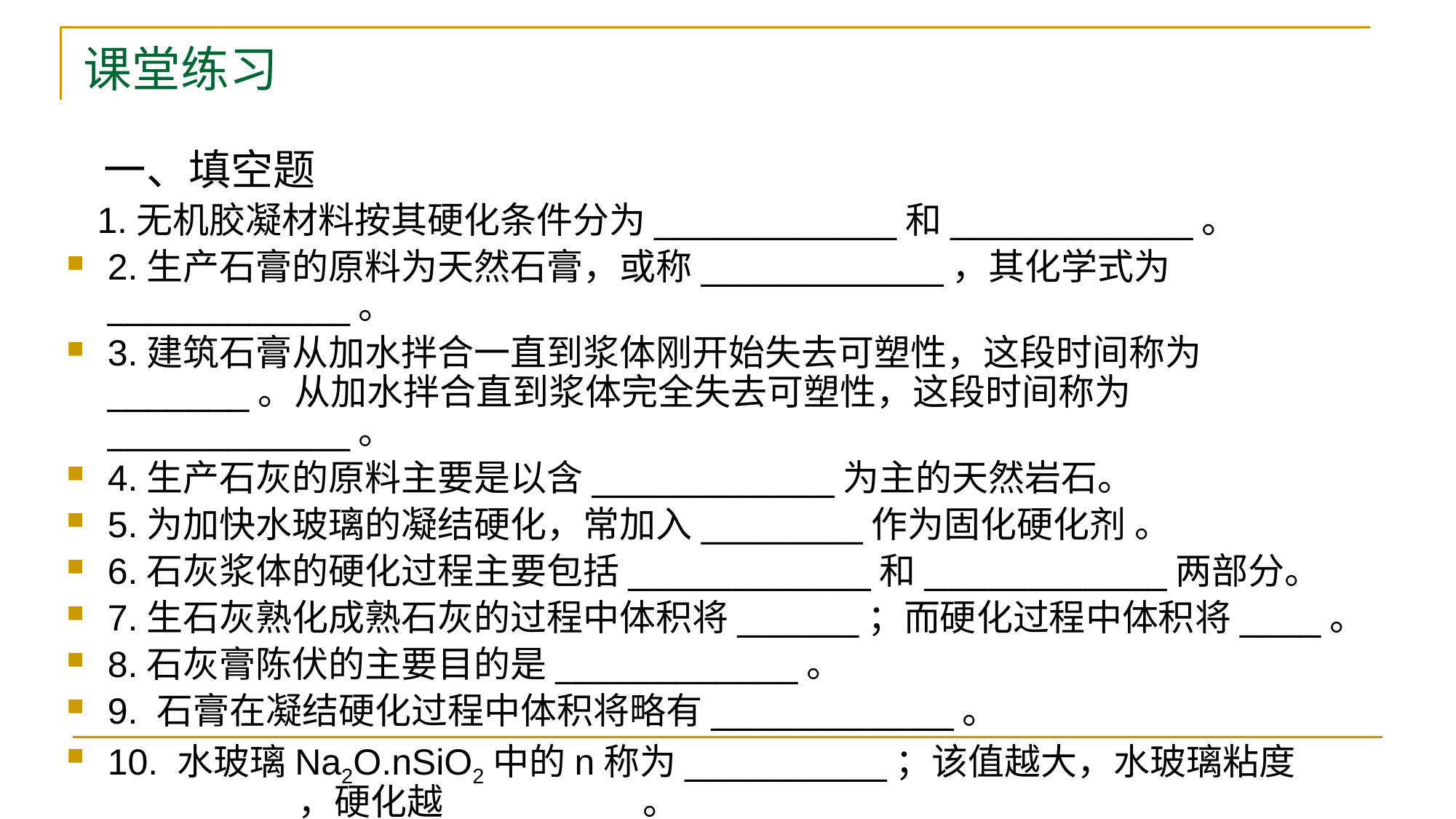

# 课堂练习
   一、填空题
   1.无机胶凝材料按其硬化条件分为____________和____________。
2.生产石膏的原料为天然石膏，或称____________，其化学式为____________。
3.建筑石膏从加水拌合一直到浆体刚开始失去可塑性，这段时间称为_______。从加水拌合直到浆体完全失去可塑性，这段时间称为____________。
4.生产石灰的原料主要是以含____________为主的天然岩石。
5.为加快水玻璃的凝结硬化，常加入________作为固化硬化剂 。
6.石灰浆体的硬化过程主要包括____________和____________两部分。
7.生石灰熟化成熟石灰的过程中体积将______；而硬化过程中体积将____。
8.石灰膏陈伏的主要目的是____________。
9. 石膏在凝结硬化过程中体积将略有____________。
10. 水玻璃Na2O.nSiO2中的n称为__________；该值越大，水玻璃粘度_________，硬化越_________。